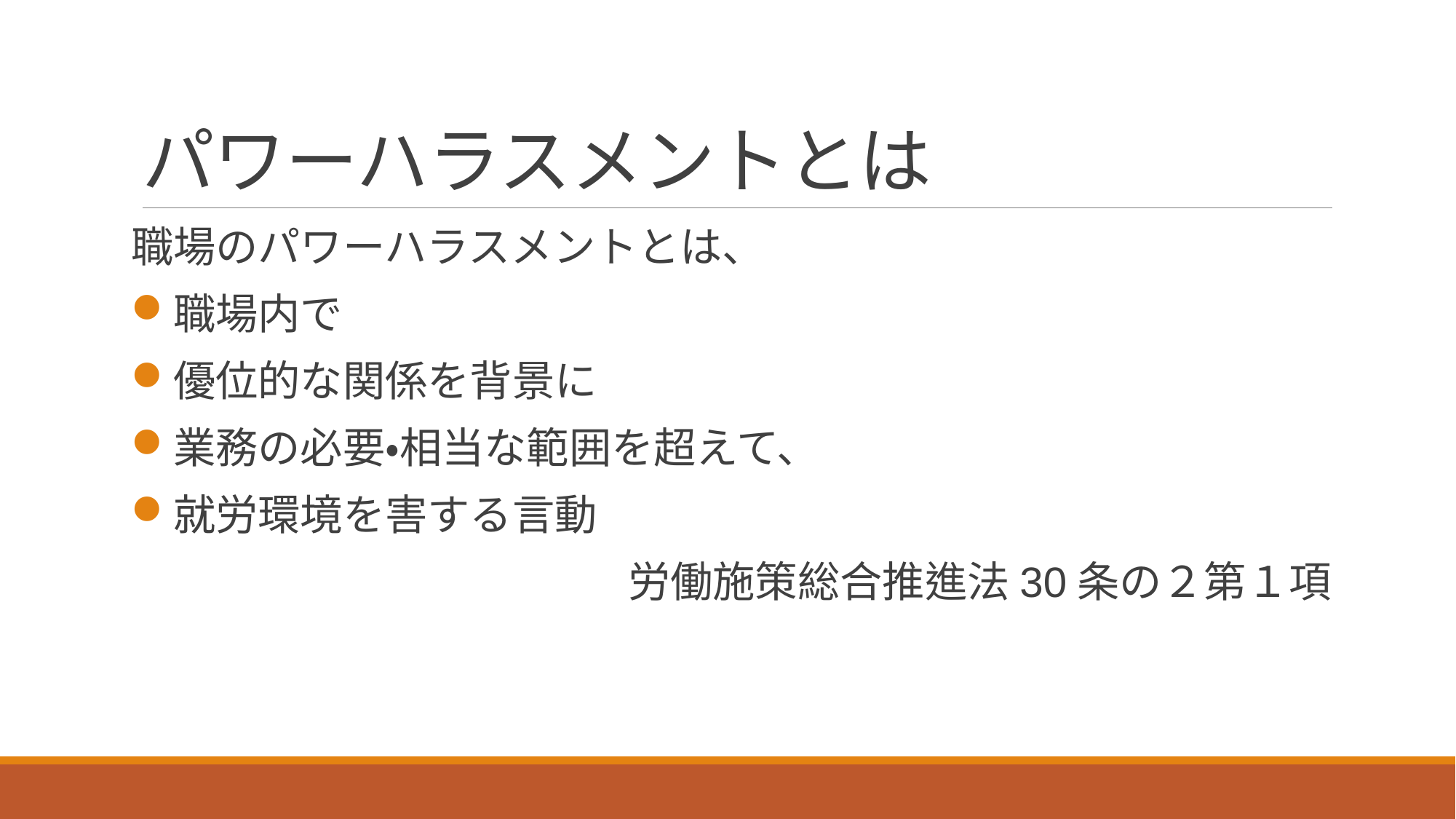

# パワーハラスメントとは
職場のパワーハラスメントとは、
職場内で
優位的な関係を背景に
業務の必要・相当な範囲を超えて、
就労環境を害する言動
労働施策総合推進法30条の２第１項